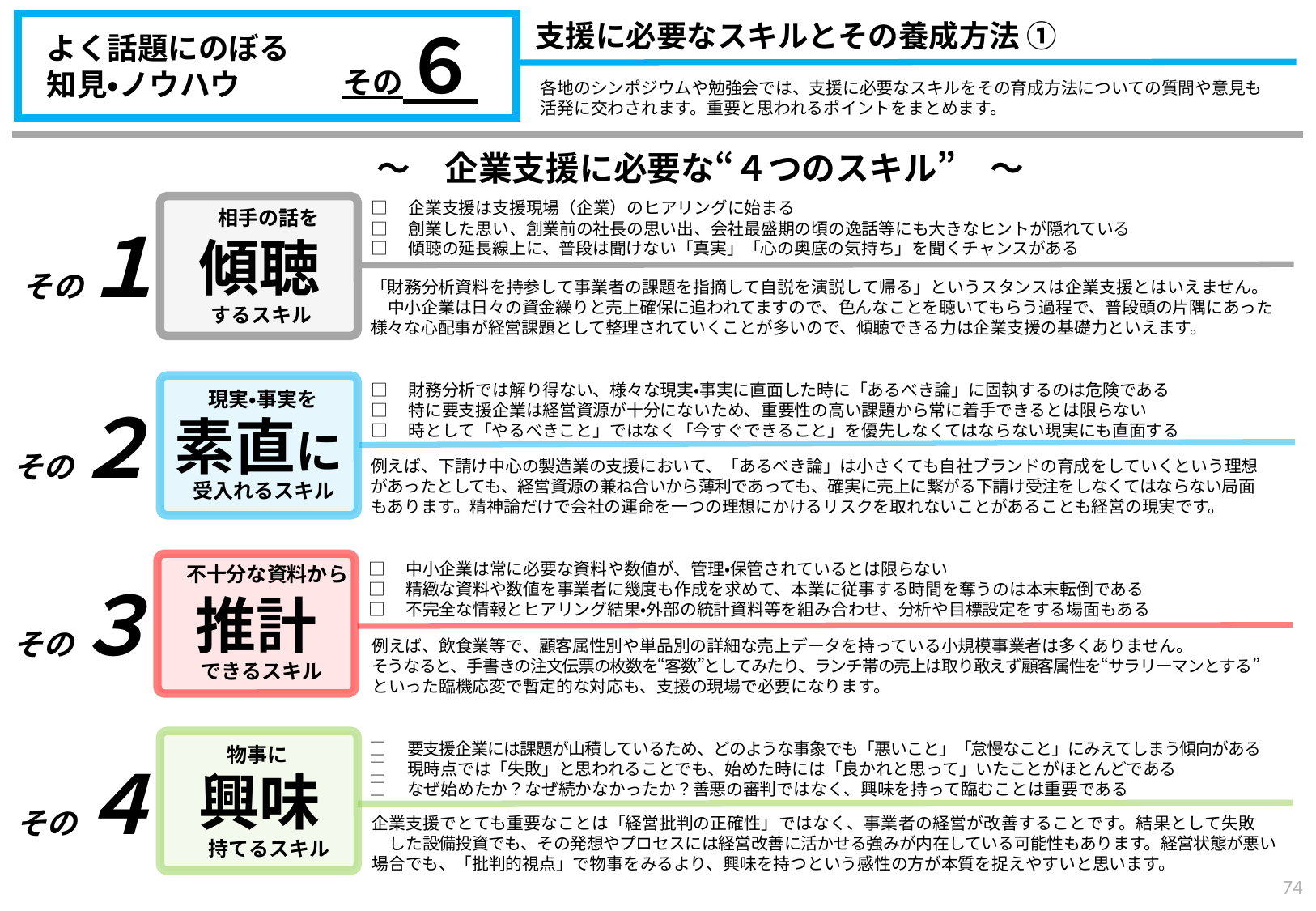

支援に必要なスキルとその養成方法 ①

その６
よく話題にのぼる
知見・ノウハウ
各地のシンポジウムや勉強会では、支援に必要なスキルをその育成方法についての質問や意見も
活発に交わされます。重要と思われるポイントをまとめます。
～　企業支援に必要な“４つのスキル”　～
□　企業支援は支援現場（企業）のヒアリングに始まる
□　創業した思い、創業前の社長の思い出、会社最盛期の頃の逸話等にも大きなヒントが隠れている
□　傾聴の延長線上に、普段は聞けない「真実」「心の奥底の気持ち」を聞くチャンスがある
傾聴
その１
「財務分析資料を持参して事業者の課題を指摘して自説を演説して帰る」というスタンスは企業支援とはいえません。　中小企業は日々の資金繰りと売上確保に追われてますので、色んなことを聴いてもらう過程で、普段頭の片隅にあった様々な心配事が経営課題として整理されていくことが多いので、傾聴できる力は企業支援の基礎力といえます。
相手の話を
するスキル
□　財務分析では解り得ない、様々な現実・事実に直面した時に「あるべき論」に固執するのは危険である
□　特に要支援企業は経営資源が十分にないため、重要性の高い課題から常に着手できるとは限らない
□　時として「やるべきこと」ではなく「今すぐできること」を優先しなくてはならない現実にも直面する
素直に
その２
例えば、下請け中心の製造業の支援において、「あるべき論」は小さくても自社ブランドの育成をしていくという理想
があったとしても、経営資源の兼ね合いから薄利であっても、確実に売上に繋がる下請け受注をしなくてはならない局面
もあります。精神論だけで会社の運命を一つの理想にかけるリスクを取れないことがあることも経営の現実です。
現実・事実を
受入れるスキル
□　中小企業は常に必要な資料や数値が、管理・保管されているとは限らない
□　精緻な資料や数値を事業者に幾度も作成を求めて、本業に従事する時間を奪うのは本末転倒である
□　不完全な情報とヒアリング結果・外部の統計資料等を組み合わせ、分析や目標設定をする場面もある
推計
その３
例えば、飲食業等で、顧客属性別や単品別の詳細な売上データを持っている小規模事業者は多くありません。
そうなると、手書きの注文伝票の枚数を“客数”としてみたり、ランチ帯の売上は取り敢えず顧客属性を“サラリーマンとする”
といった臨機応変で暫定的な対応も、支援の現場で必要になります。
不十分な資料から
できるスキル
興味
□　要支援企業には課題が山積しているため、どのような事象でも「悪いこと」「怠慢なこと」にみえてしまう傾向がある
□　現時点では「失敗」と思われることでも、始めた時には「良かれと思って」いたことがほとんどである
□　なぜ始めたか？なぜ続かなかったか？善悪の審判ではなく、興味を持って臨むことは重要である
物事に
その４
企業支援でとても重要なことは「経営批判の正確性」ではなく、事業者の経営が改善することです。結果として失敗　　した設備投資でも、その発想やプロセスには経営改善に活かせる強みが内在している可能性もあります。経営状態が悪い
場合でも、「批判的視点」で物事をみるより、興味を持つという感性の方が本質を捉えやすいと思います。
持てるスキル
74